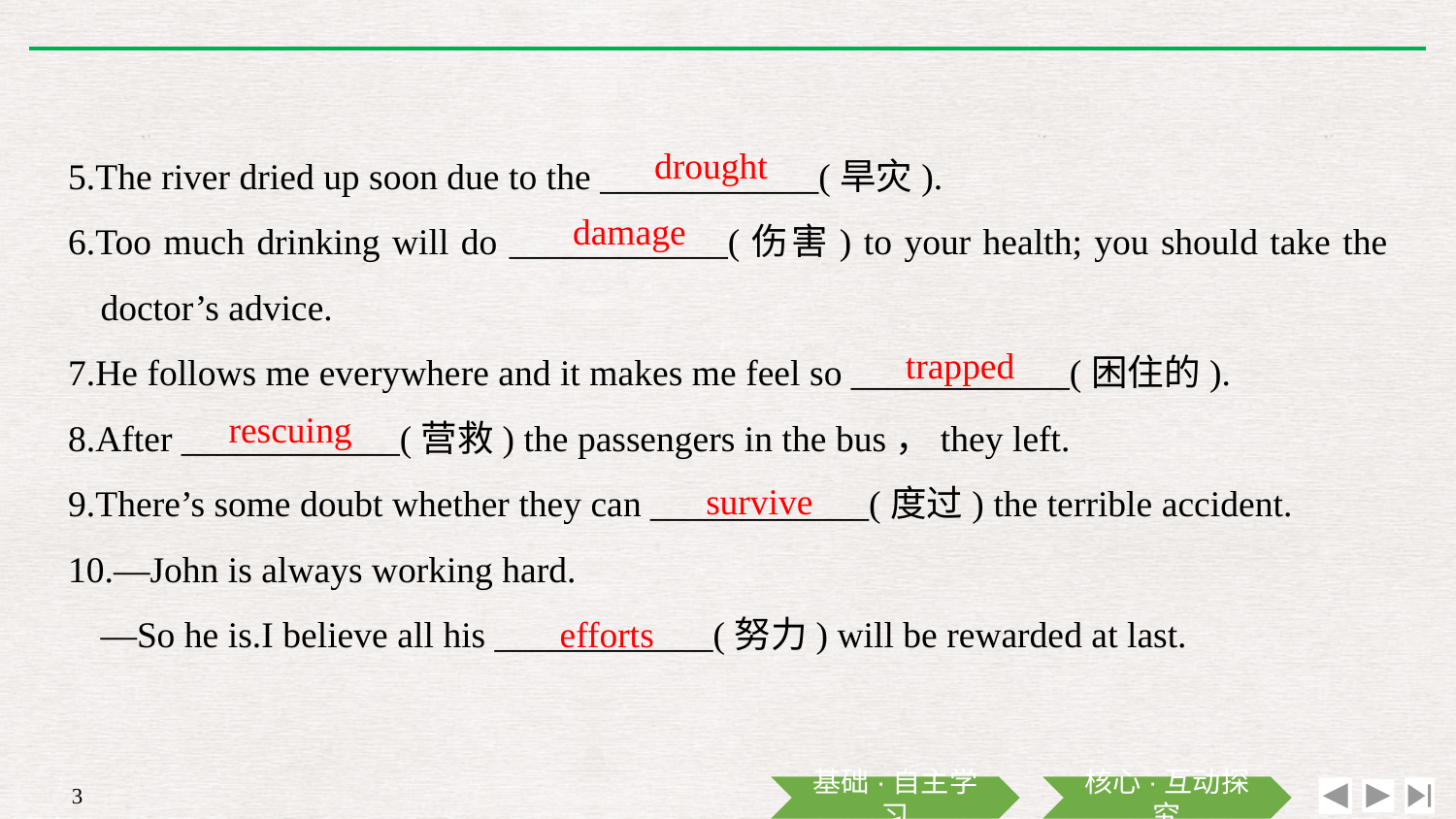

drought
5.The river dried up soon due to the ____________(旱灾).
6.Too much drinking will do ____________(伤害) to your health; you should take the doctor’s advice.
7.He follows me everywhere and it makes me feel so ____________(困住的).
8.After ____________(营救) the passengers in the bus，they left.
9.There’s some doubt whether they can ____________(度过) the terrible accident.
10.—John is always working hard.
	—So he is.I believe all his ____________(努力) will be rewarded at last.
damage
trapped
rescuing
survive
efforts